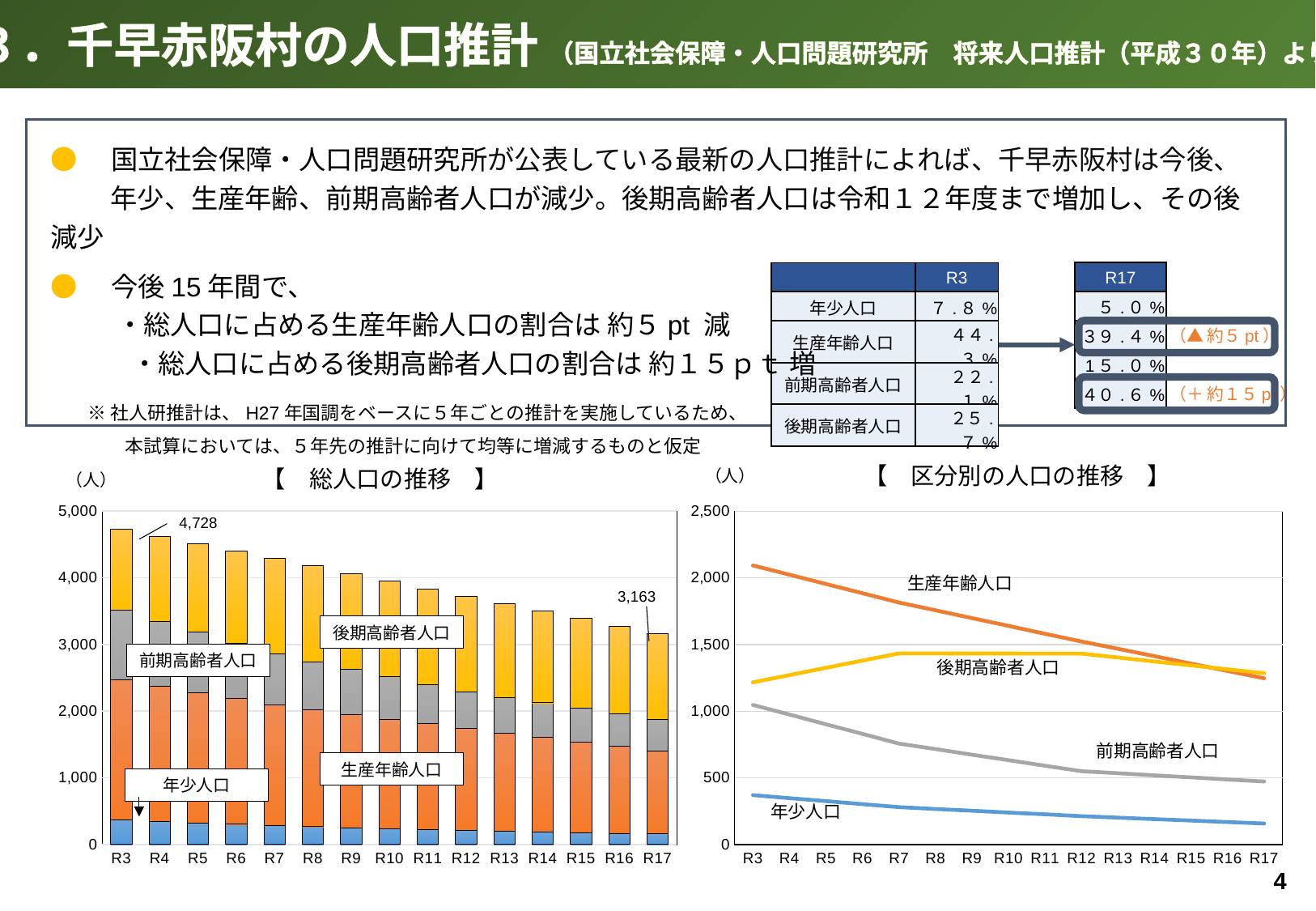

３．千早赤阪村の人口推計 （国立社会保障・人口問題研究所　将来人口推計（平成３０年）より）

●　国立社会保障・人口問題研究所が公表している最新の人口推計によれば、千早赤阪村は今後、
　　 年少、生産年齢、前期高齢者人口が減少。後期高齢者人口は令和１２年度まで増加し、その後減少
●　今後15年間で、
　　  ・総人口に占める生産年齢人口の割合は 約５pt 減
　　　・総人口に占める後期高齢者人口の割合は 約１５ｐｔ 増
　　※ 社人研推計は、H27年国調をベースに５年ごとの推計を実施しているため、
　　　　本試算においては、５年先の推計に向けて均等に増減するものと仮定
| R17 |
| --- |
| ５.０% |
| ３９.４% |
| 1５.０% |
| ４０.６% |
|  | R3 |
| --- | --- |
| 年少人口 | ７.８% |
| 生産年齢人口 | ４４.３% |
| 前期高齢者人口 | ２２.１% |
| 後期高齢者人口 | ２５.７% |
（▲ 約５pt）

（＋ 約１５pt）
【　区分別の人口の推移　】
【　総人口の推移　】
（人）
（人）

### Chart

| Category | 年少人口 | 生産年齢人口 | 前期高齢者人口 | 後期高齢者人口 |
|---|---|---|---|---|
| R3 | 371.0 | 2093.0 | 1047.0 | 1217.0 |
| R4 | 348.0 | 2024.0 | 975.0 | 1271.0 |
| R5 | 326.0 | 1954.0 | 902.0 | 1326.0 |
| R6 | 303.0 | 1885.0 | 830.0 | 1380.0 |
| R7 | 281.0 | 1815.0 | 757.0 | 1434.0 |
| R8 | 267.0 | 1757.0 | 716.0 | 1434.0 |
| R9 | 254.0 | 1698.0 | 674.0 | 1433.0 |
| R10 | 240.0 | 1640.0 | 633.0 | 1433.0 |
| R11 | 227.0 | 1581.0 | 591.0 | 1432.0 |
| R12 | 213.0 | 1523.0 | 550.0 | 1432.0 |
| R13 | 202.0 | 1468.0 | 535.0 | 1403.0 |
| R14 | 191.0 | 1413.0 | 519.0 | 1373.0 |
| R15 | 180.0 | 1357.0 | 504.0 | 1344.0 |
| R16 | 169.0 | 1302.0 | 488.0 | 1314.0 |
| R17 | 158.0 | 1247.0 | 473.0 | 1285.0 |

### Chart

| Category | 年少人口 | 生産年齢人口 |  |  |
|---|---|---|---|---|
| R3 | 371.0 | 2093.0 | 1047.0 | 1217.0 |
| R4 | 348.0 | 2024.0 | 975.0 | 1271.0 |
| R5 | 326.0 | 1954.0 | 902.0 | 1326.0 |
| R6 | 303.0 | 1885.0 | 830.0 | 1380.0 |
| R7 | 281.0 | 1815.0 | 757.0 | 1434.0 |
| R8 | 267.0 | 1757.0 | 716.0 | 1434.0 |
| R9 | 254.0 | 1698.0 | 674.0 | 1433.0 |
| R10 | 240.0 | 1640.0 | 633.0 | 1433.0 |
| R11 | 227.0 | 1581.0 | 591.0 | 1432.0 |
| R12 | 213.0 | 1523.0 | 550.0 | 1432.0 |
| R13 | 202.0 | 1468.0 | 535.0 | 1403.0 |
| R14 | 191.0 | 1413.0 | 519.0 | 1373.0 |
| R15 | 180.0 | 1357.0 | 504.0 | 1344.0 |
| R16 | 169.0 | 1302.0 | 488.0 | 1314.0 |
| R17 | 158.0 | 1247.0 | 473.0 | 1285.0 |
4,728
生産年齢人口
3,163
後期高齢者人口
前期高齢者人口
後期高齢者人口
前期高齢者人口
生産年齢人口
年少人口
年少人口
4